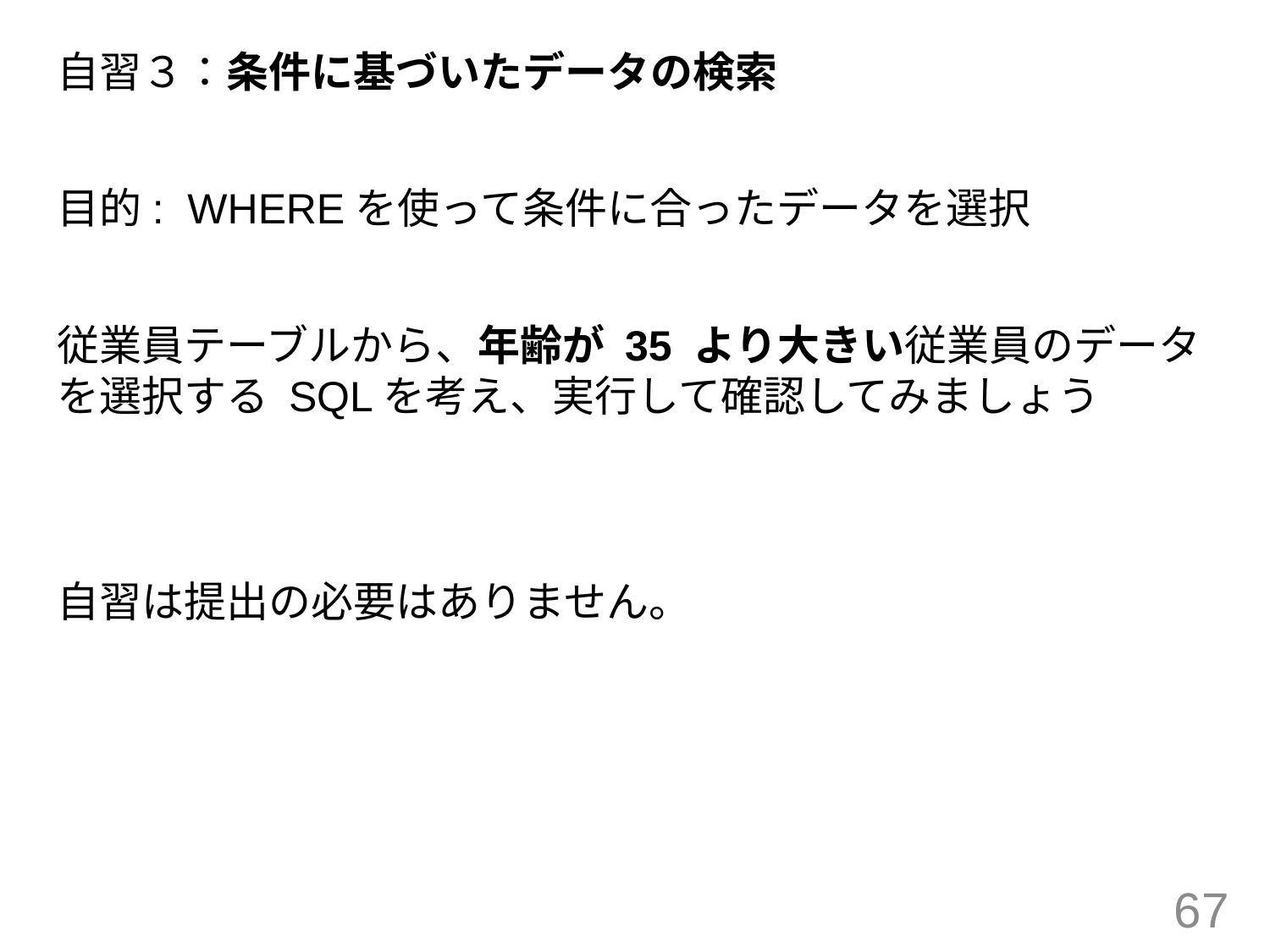

自習３：条件に基づいたデータの検索

目的:  WHEREを使って条件に合ったデータを選択

従業員テーブルから、年齢が 35 より大きい従業員のデータを選択する SQLを考え、実行して確認してみましょう

自習は提出の必要はありません。
67